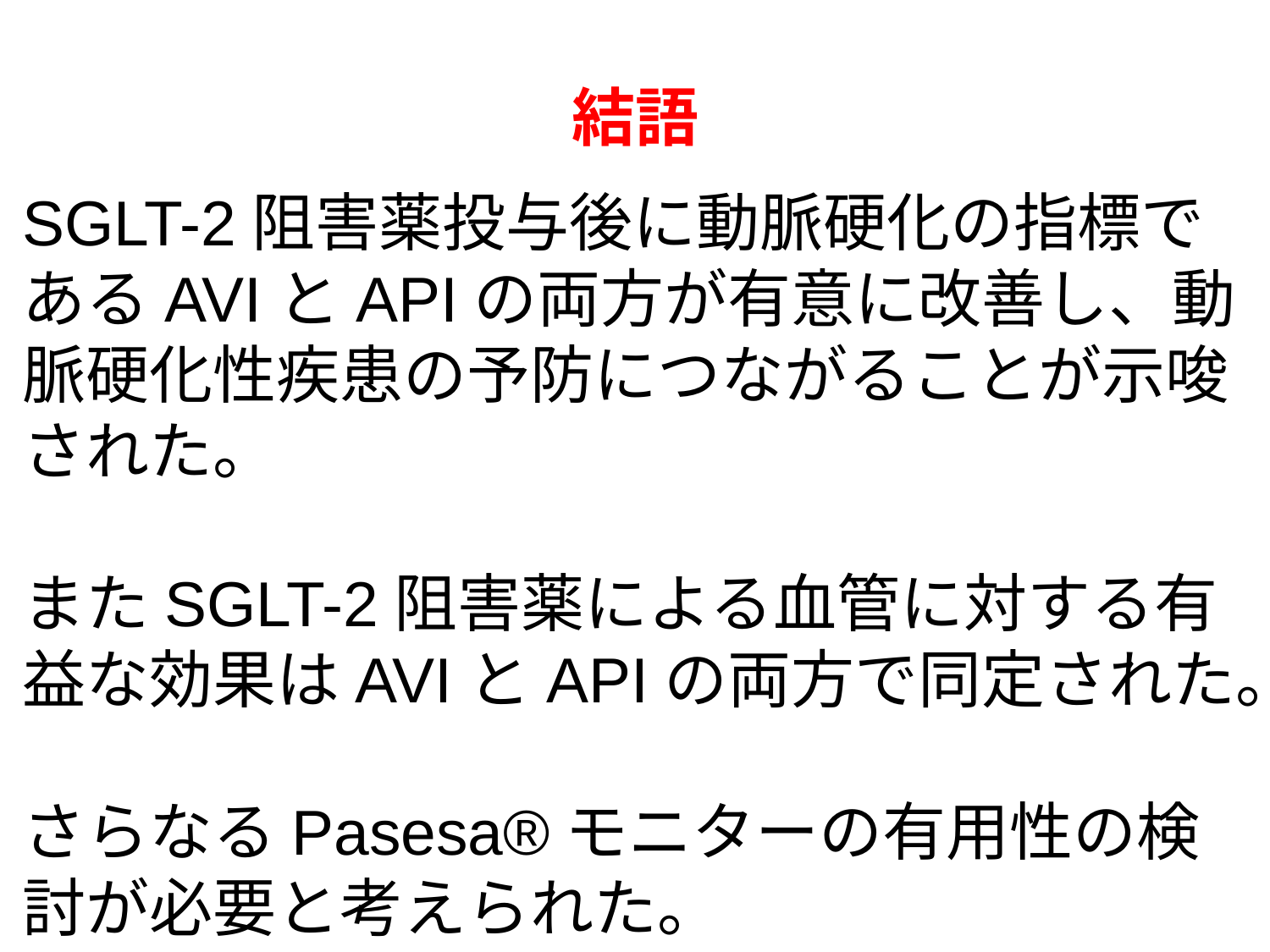

# 結語
SGLT-2阻害薬投与後に動脈硬化の指標であるAVIとAPIの両方が有意に改善し、動脈硬化性疾患の予防につながることが示唆された。

またSGLT-2阻害薬による血管に対する有益な効果はAVIとAPIの両方で同定された。

さらなるPasesa®モニターの有用性の検討が必要と考えられた。